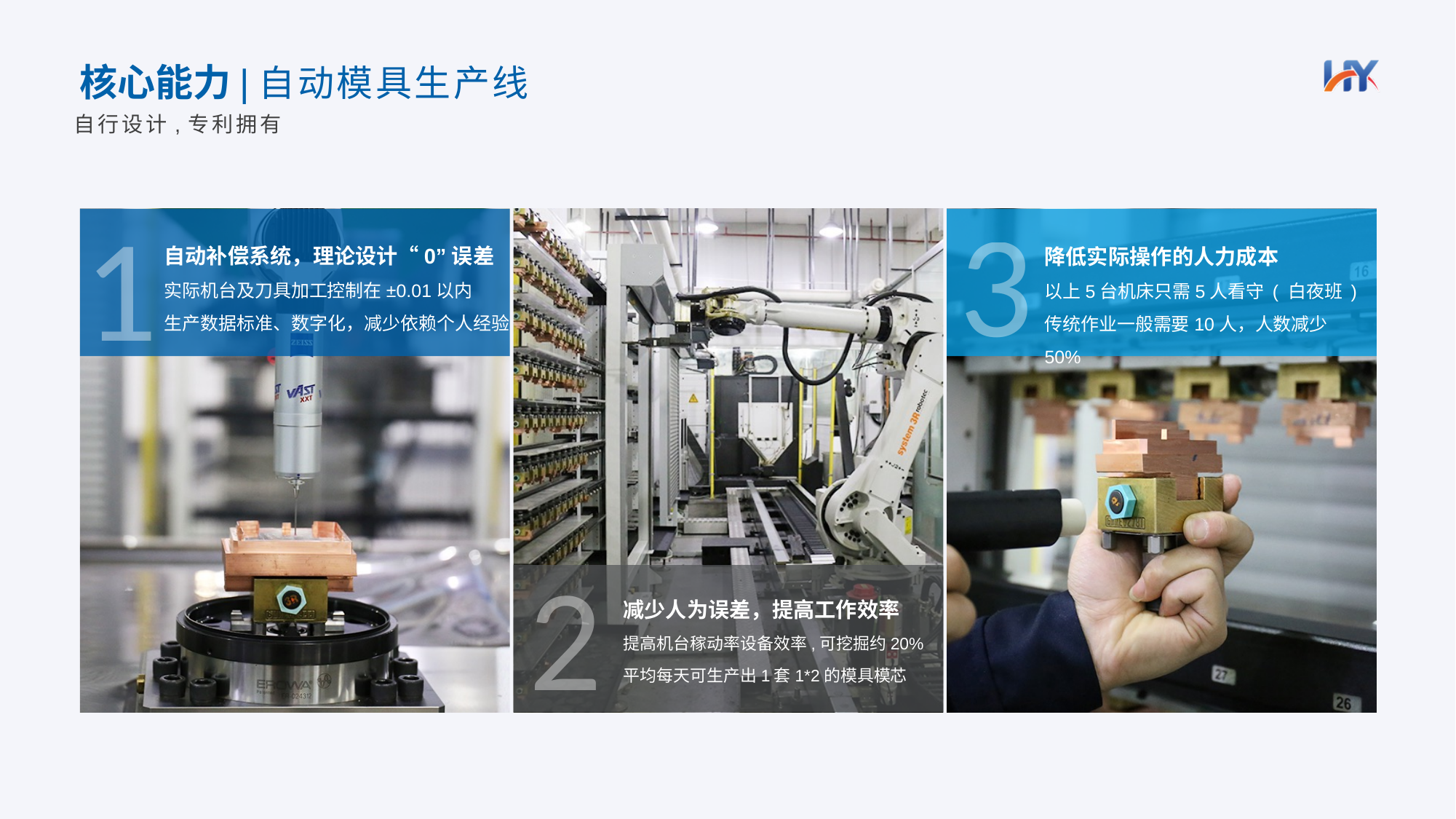

核心能力|自动模具生产线
自行设计,专利拥有
3

1

2

自动补偿系统，理论设计“0”误差
实际机台及刀具加工控制在±0.01以内
生产数据标准、数字化，减少依赖个人经验
降低实际操作的人力成本
以上5台机床只需5人看守 ( 白夜班 )
传统作业一般需要10人，人数减少50%
减少人为误差，提高工作效率
提高机台稼动率设备效率,可挖掘约20%
平均每天可生产出1套1*2的模具模芯